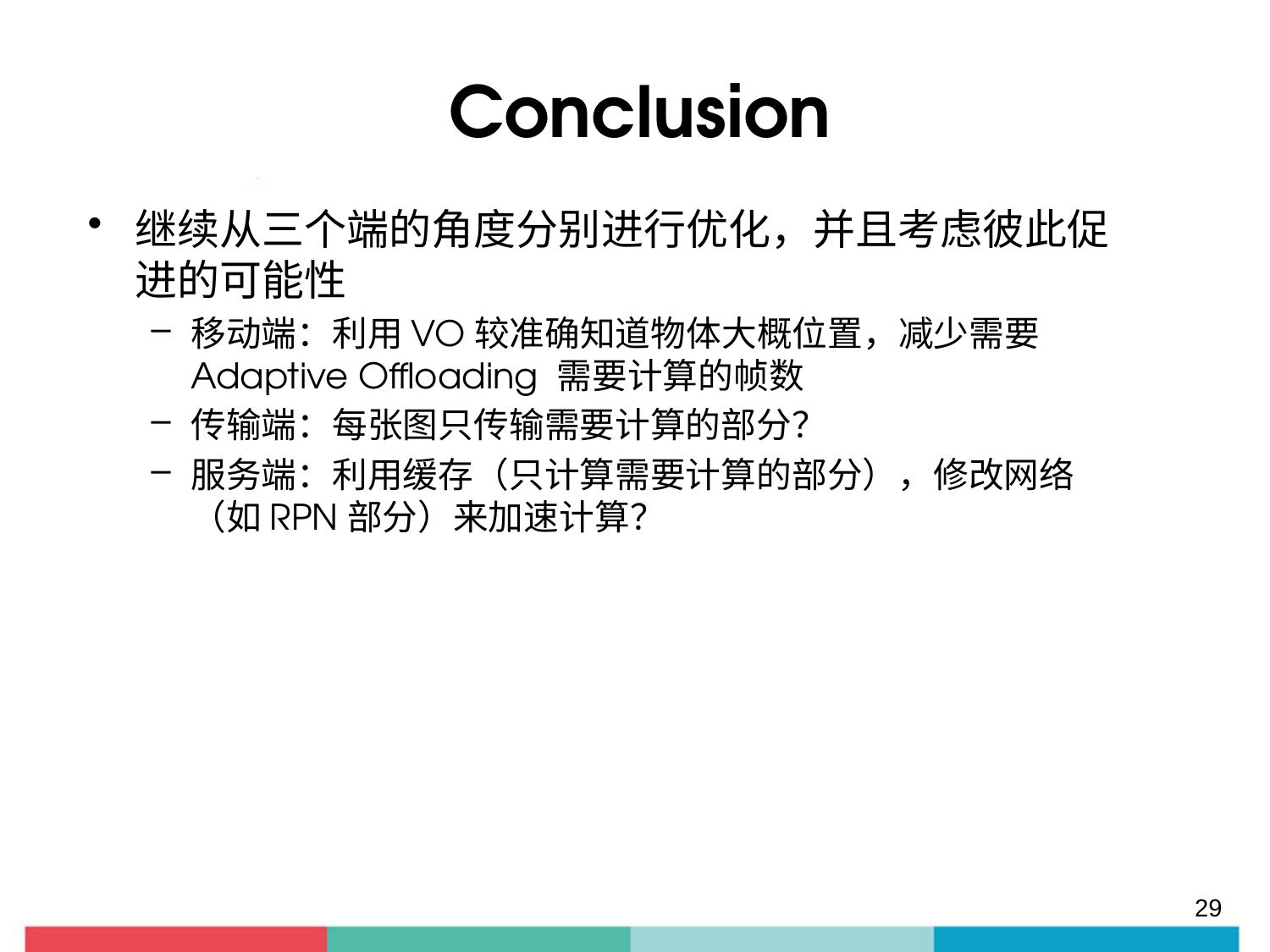

# Conclusion
继续从三个端的角度分别进行优化，并且考虑彼此促进的可能性
移动端：利用VO较准确知道物体大概位置，减少需要Adaptive Offloading 需要计算的帧数
传输端：每张图只传输需要计算的部分？
服务端：利用缓存（只计算需要计算的部分），修改网络（如RPN部分）来加速计算？
29